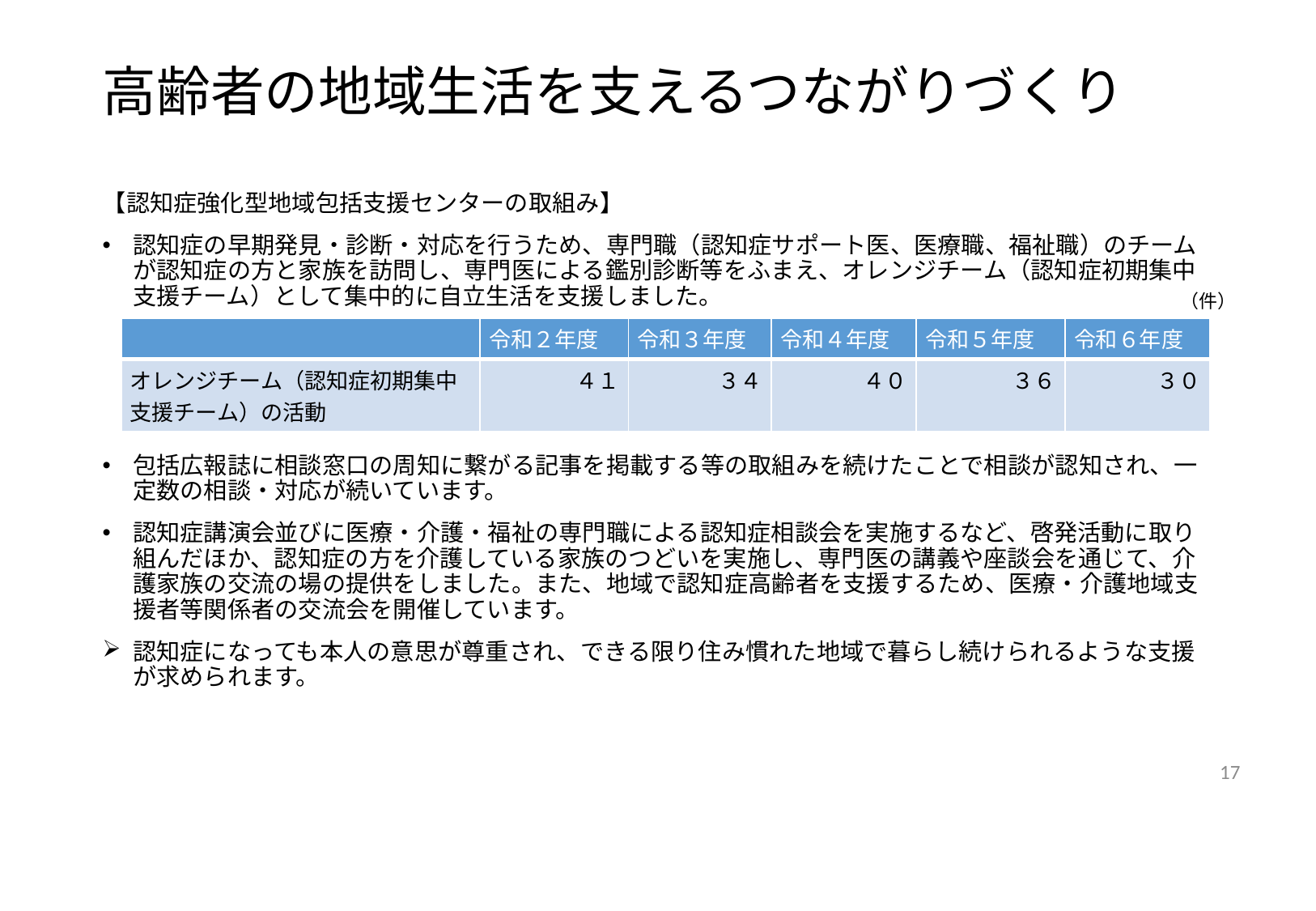

# 高齢者の地域生活を支えるつながりづくり

【認知症強化型地域包括支援センターの取組み】
認知症の早期発見・診断・対応を行うため、専門職（認知症サポート医、医療職、福祉職）のチームが認知症の方と家族を訪問し、専門医による鑑別診断等をふまえ、オレンジチーム（認知症初期集中支援チーム）として集中的に自立生活を支援しました。

包括広報誌に相談窓口の周知に繋がる記事を掲載する等の取組みを続けたことで相談が認知され、一定数の相談・対応が続いています。
認知症講演会並びに医療・介護・福祉の専門職による認知症相談会を実施するなど、啓発活動に取り組んだほか、認知症の方を介護している家族のつどいを実施し、専門医の講義や座談会を通じて、介護家族の交流の場の提供をしました。また、地域で認知症高齢者を支援するため、医療・介護地域支援者等関係者の交流会を開催しています。
認知症になっても本人の意思が尊重され、できる限り住み慣れた地域で暮らし続けられるような支援が求められます。
　　（件）
|  | 令和２年度 | 令和３年度 | 令和４年度 | 令和５年度 | 令和６年度 |
| --- | --- | --- | --- | --- | --- |
| オレンジチーム（認知症初期集中支援チーム）の活動 | ４１ | ３４ | ４０ | ３６ | ３０ |
17